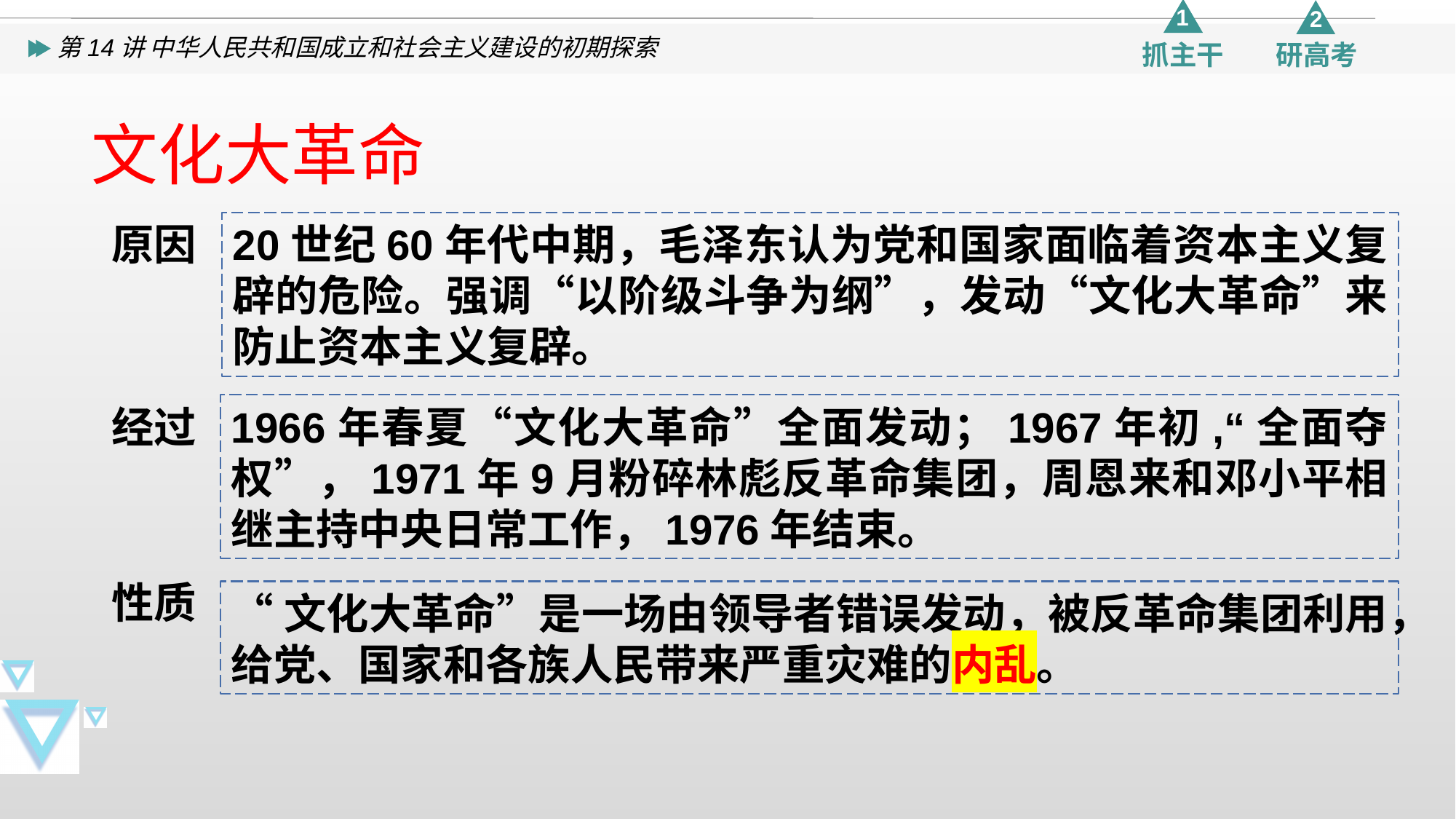

文化大革命
原因
20世纪60年代中期，毛泽东认为党和国家面临着资本主义复辟的危险。强调“以阶级斗争为纲”，发动“文化大革命”来防止资本主义复辟。
经过
1966年春夏“文化大革命”全面发动；1967年初,“全面夺权”，1971年9月粉碎林彪反革命集团，周恩来和邓小平相继主持中央日常工作，1976年结束。
性质
“文化大革命”是一场由领导者错误发动，被反革命集团利用，给党、国家和各族人民带来严重灾难的内乱。